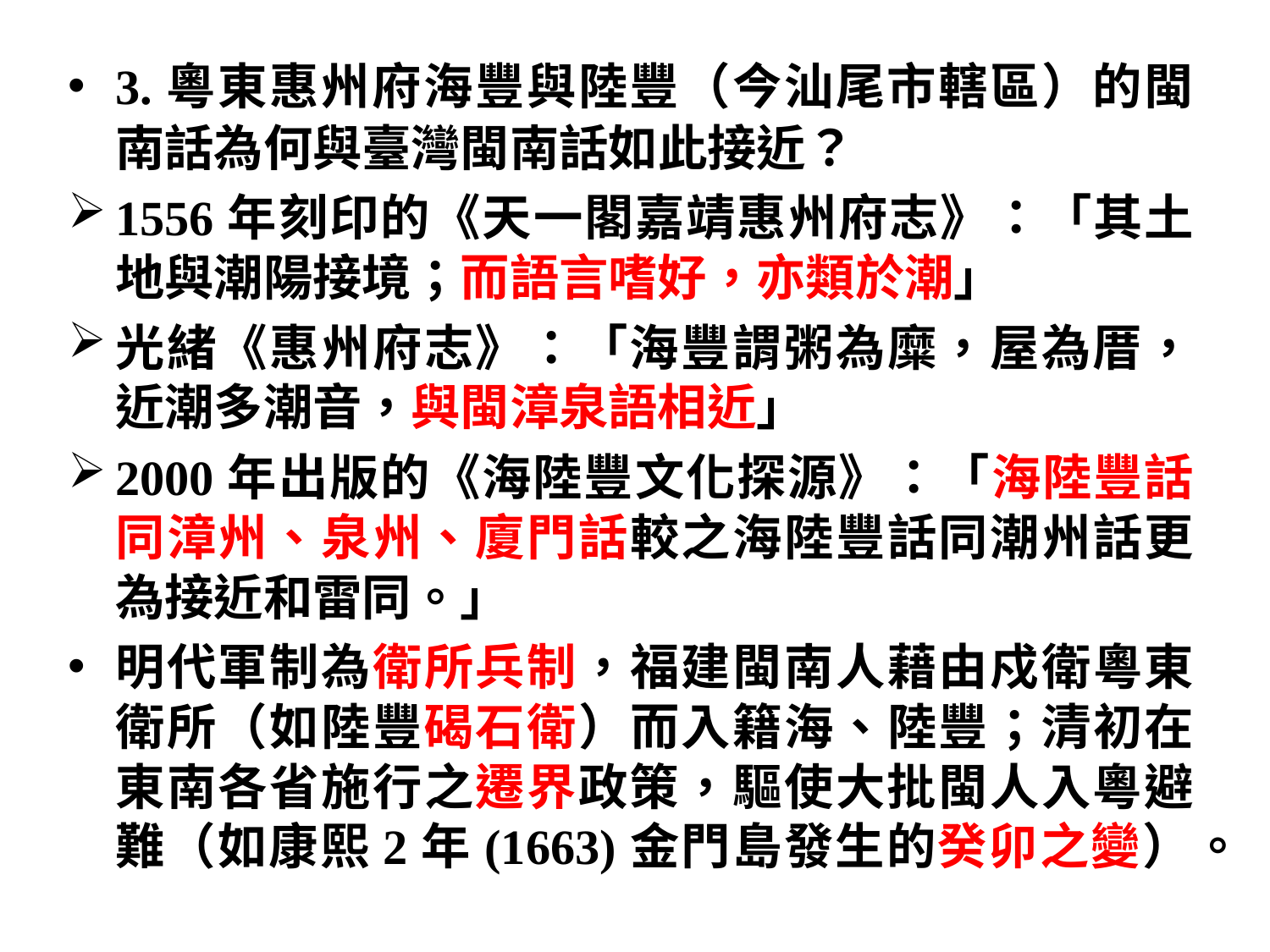

3.粵東惠州府海豐與陸豐（今汕尾市轄區）的閩南話為何與臺灣閩南話如此接近？
1556年刻印的《天一閣嘉靖惠州府志》：「其土地與潮陽接境；而語言嗜好，亦類於潮」
光緒《惠州府志》：「海豐謂粥為糜，屋為厝，近潮多潮音，與閩漳泉語相近」
2000年出版的《海陸豐文化探源》：「海陸豐話同漳州、泉州、廈門話較之海陸豐話同潮州話更為接近和雷同。」
明代軍制為衛所兵制，福建閩南人藉由戍衛粵東衛所（如陸豐碣石衛）而入籍海、陸豐；清初在東南各省施行之遷界政策，驅使大批閩人入粵避難（如康熙2年(1663)金門島發生的癸卯之變）。